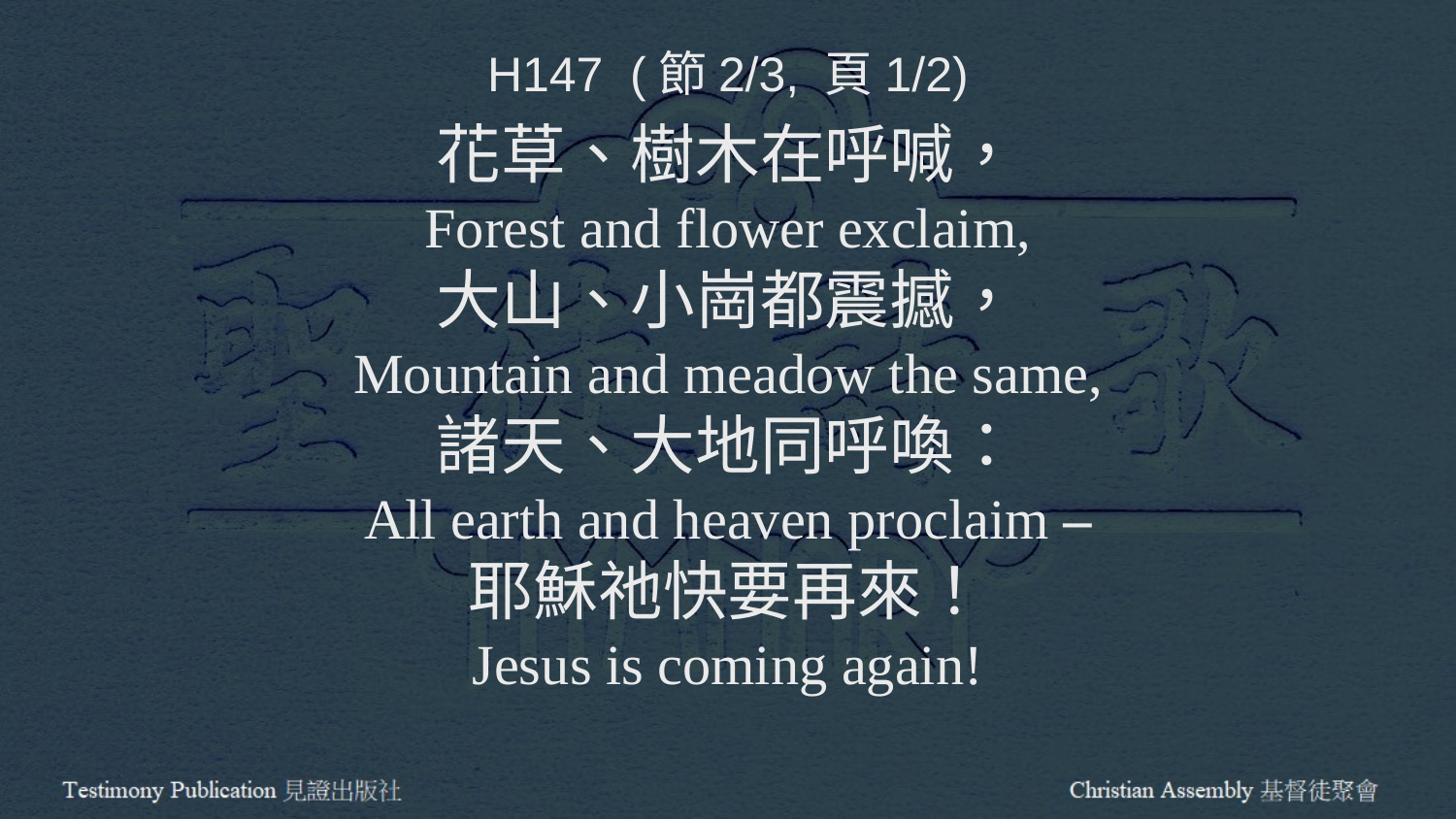

H147  (節2/3, 頁1/2)
花草、樹木在呼喊，
Forest and flower exclaim,
大山、小崗都震撼，
Mountain and meadow the same,
諸天、大地同呼喚：
All earth and heaven proclaim –
耶穌祂快要再來！
Jesus is coming again!